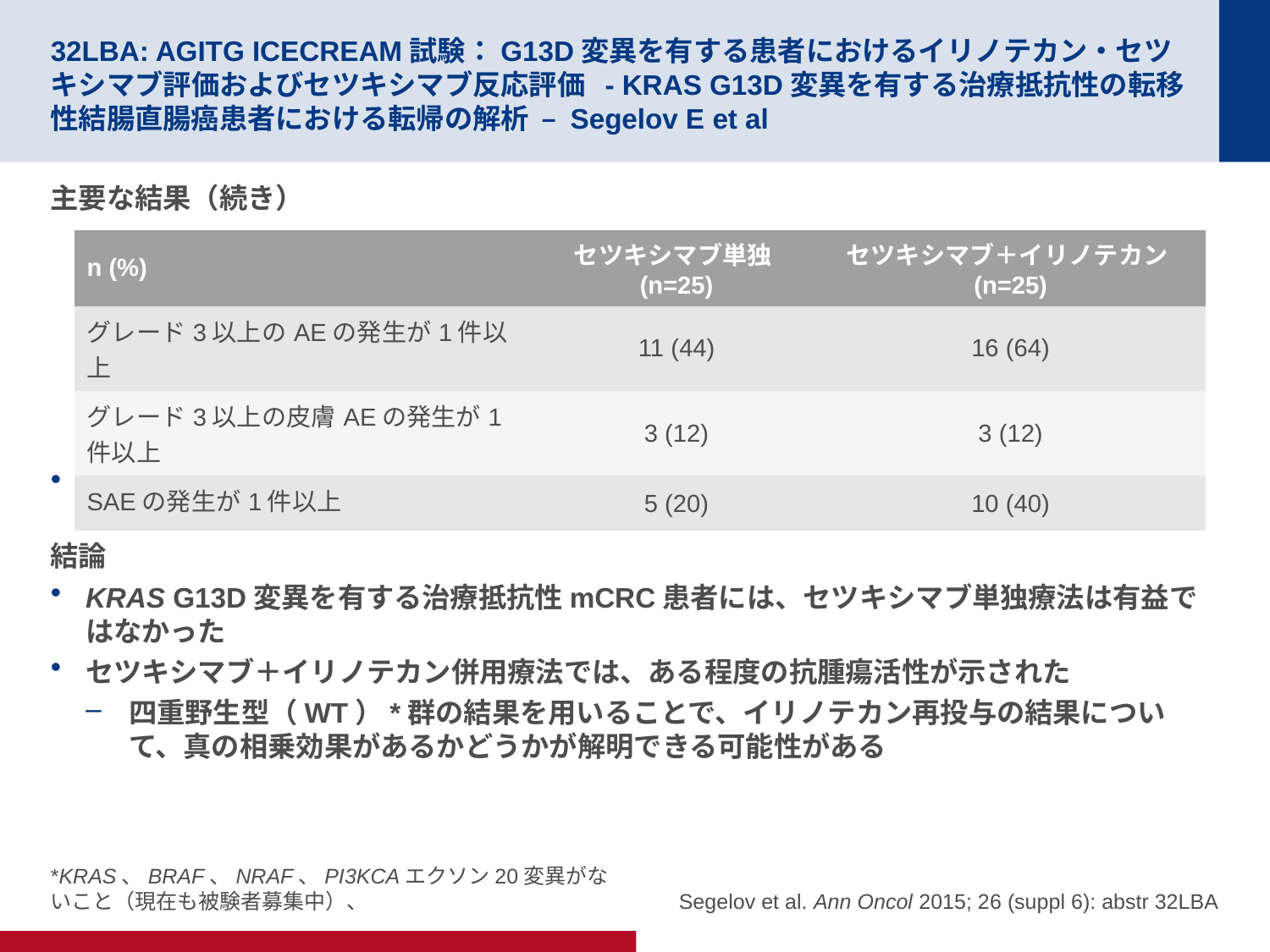

# 32LBA: AGITG ICECREAM試験：G13D変異を有する患者におけるイリノテカン・セツキシマブ評価およびセツキシマブ反応評価  - KRAS G13D変異を有する治療抵抗性の転移性結腸直腸癌患者における転帰の解析  – Segelov E et al
主要な結果（続き）

新たな毒性も、予期しない毒性も認められなかった
結論
KRAS G13D変異を有する治療抵抗性mCRC患者には、セツキシマブ単独療法は有益ではなかった
セツキシマブ＋イリノテカン併用療法では、ある程度の抗腫瘍活性が示された
四重野生型（WT）*群の結果を用いることで、イリノテカン再投与の結果について、真の相乗効果があるかどうかが解明できる可能性がある

| n (%) | セツキシマブ単独(n=25) | セツキシマブ＋イリノテカン(n=25) |
| --- | --- | --- |
| グレード3以上のAEの発生が1件以上 | 11 (44) | 16 (64) |
| グレード3以上の皮膚AEの発生が1件以上 | 3 (12) | 3 (12) |
| SAEの発生が1件以上 | 5 (20) | 10 (40) |
*KRAS、BRAF、NRAF、PI3KCAエクソン20変異がないこと（現在も被験者募集中）、
Segelov et al. Ann Oncol 2015; 26 (suppl 6): abstr 32LBA